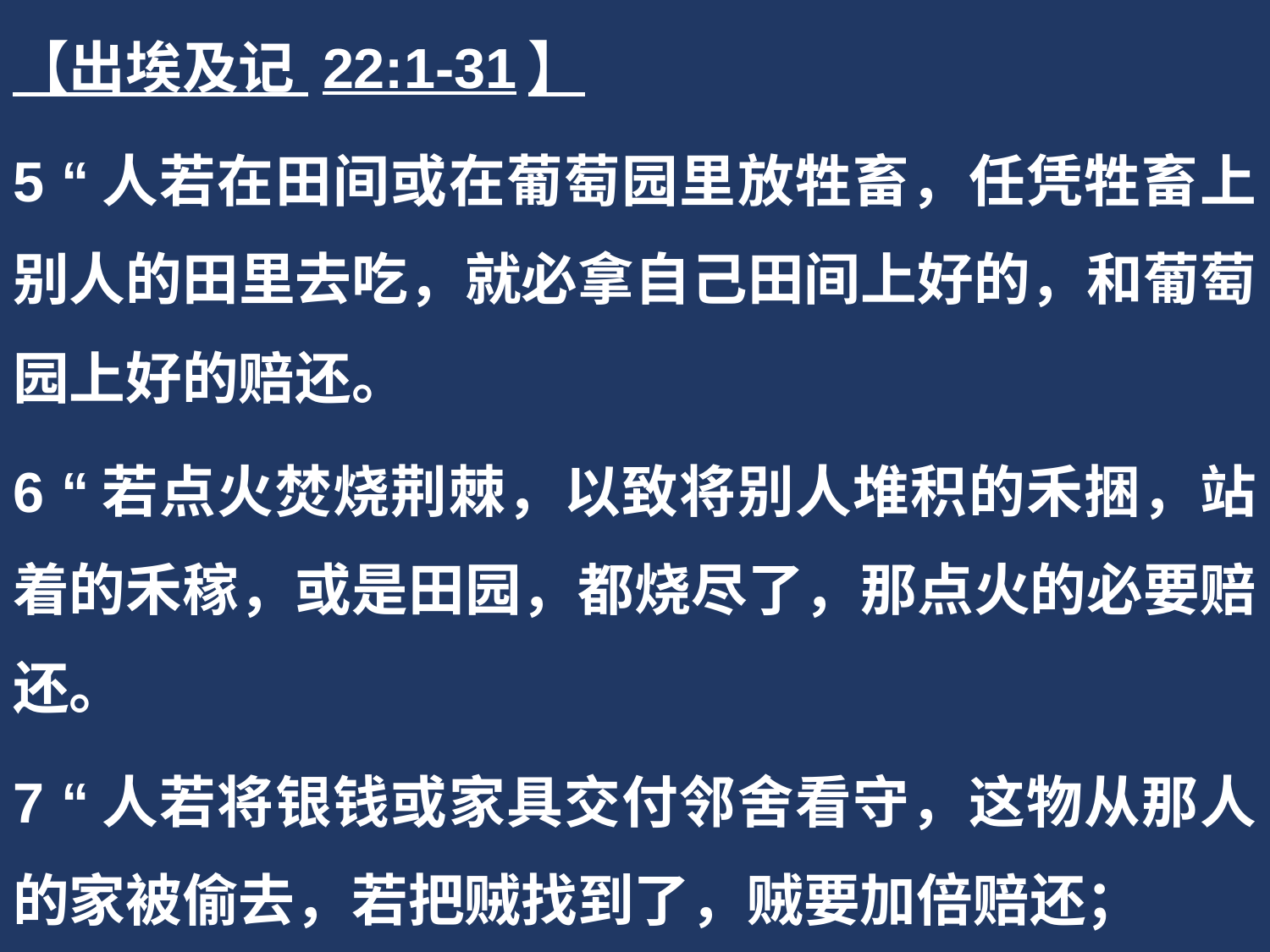

【出埃及记 22:1-31】
5 “人若在田间或在葡萄园里放牲畜，任凭牲畜上别人的田里去吃，就必拿自己田间上好的，和葡萄园上好的赔还。
6 “若点火焚烧荆棘，以致将别人堆积的禾捆，站着的禾稼，或是田园，都烧尽了，那点火的必要赔还。
7 “人若将银钱或家具交付邻舍看守，这物从那人的家被偷去，若把贼找到了，贼要加倍赔还；